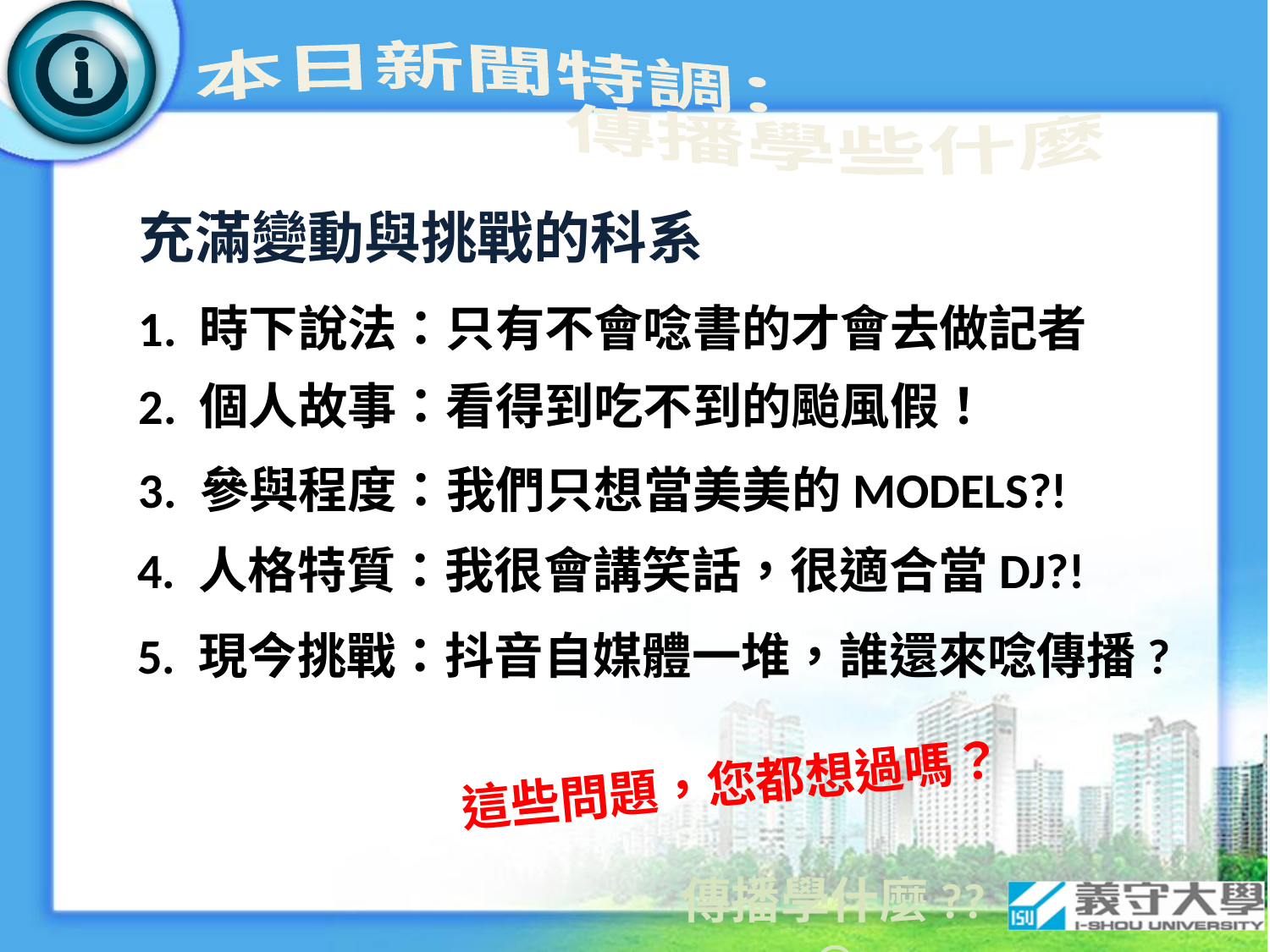

本日新聞特調：
                  傳播學些什麼
充滿變動與挑戰的科系
1. 時下說法：只有不會唸書的才會去做記者
2. 個人故事：看得到吃不到的颱風假！
3. 參與程度：我們只想當美美的MODELS?!
4. 人格特質：我很會講笑話，很適合當DJ?!
5. 現今挑戰：抖音自媒體一堆，誰還來唸傳播?
這些問題，您都想過嗎？